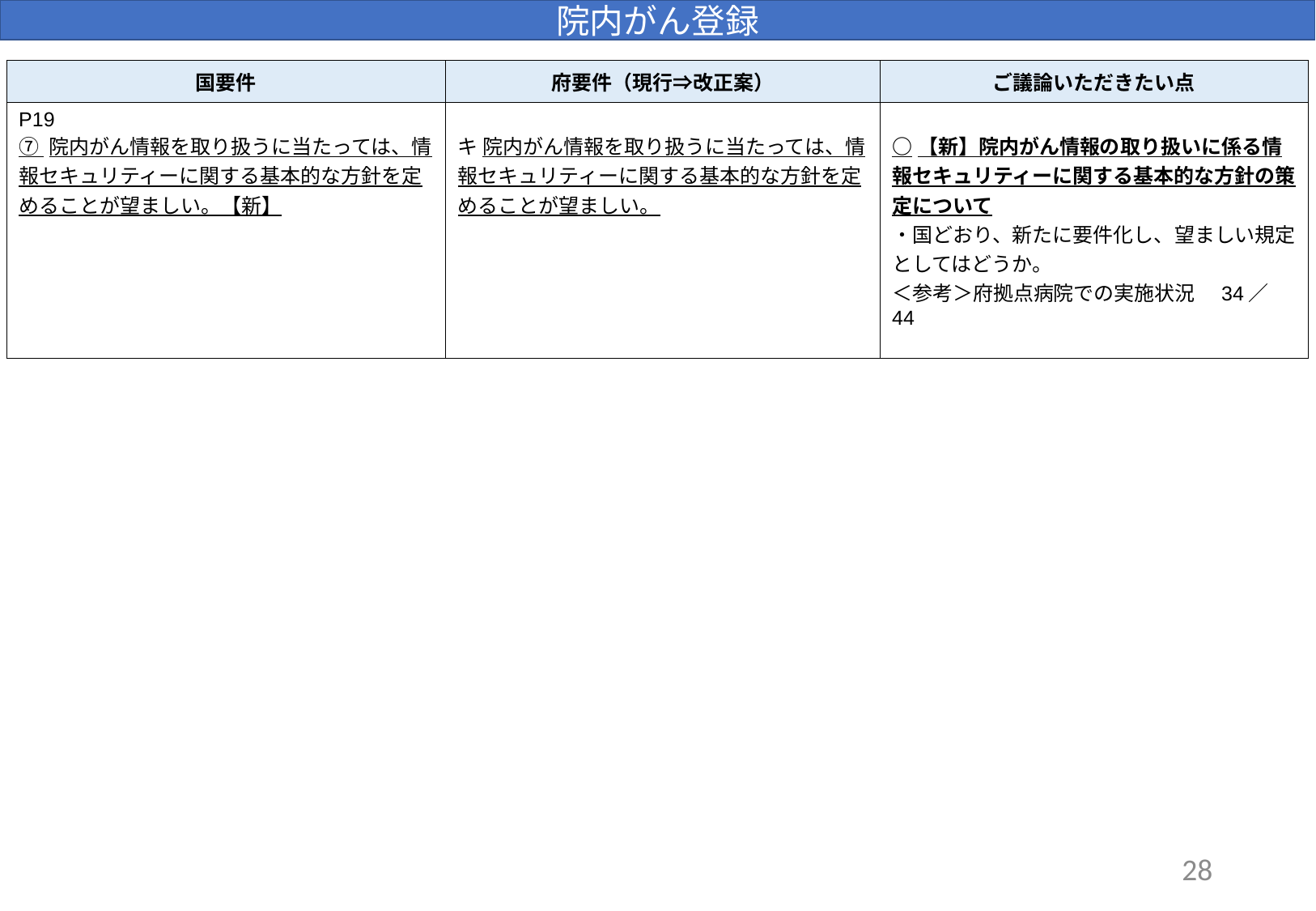

院内がん登録
| 国要件 | 府要件（現行⇒改正案） | ご議論いただきたい点 |
| --- | --- | --- |
| P19 ⑦ 院内がん情報を取り扱うに当たっては、情報セキュリティーに関する基本的な方針を定めることが望ましい。【新】 | キ 院内がん情報を取り扱うに当たっては、情報セキュリティーに関する基本的な方針を定めることが望ましい。 | ○【新】院内がん情報の取り扱いに係る情報セキュリティーに関する基本的な方針の策定について ・国どおり、新たに要件化し、望ましい規定としてはどうか。 ＜参考＞府拠点病院での実施状況　34／44 |
28